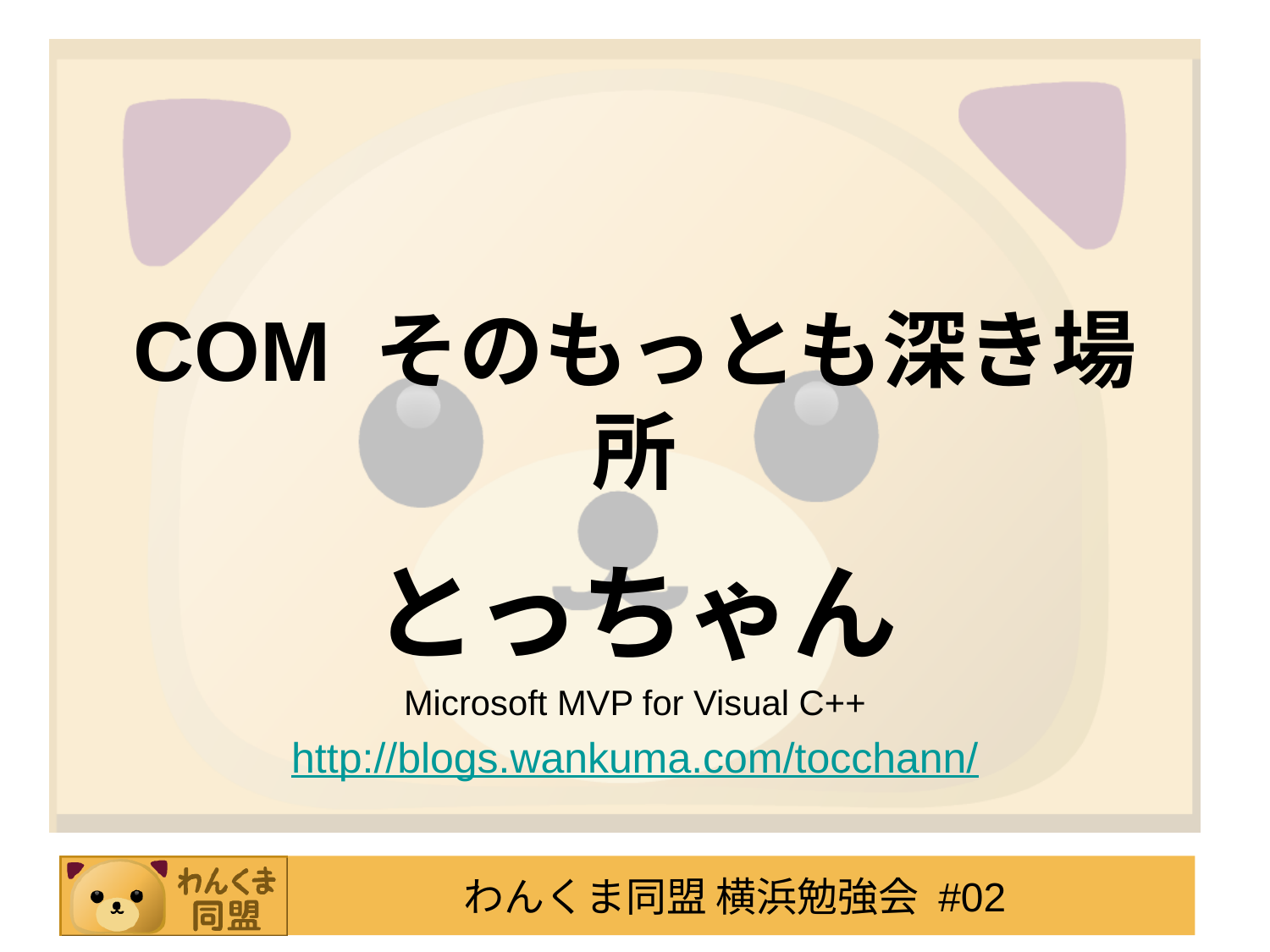

# COM そのもっとも深き場所
とっちゃん
Microsoft MVP for Visual C++
http://blogs.wankuma.com/tocchann/